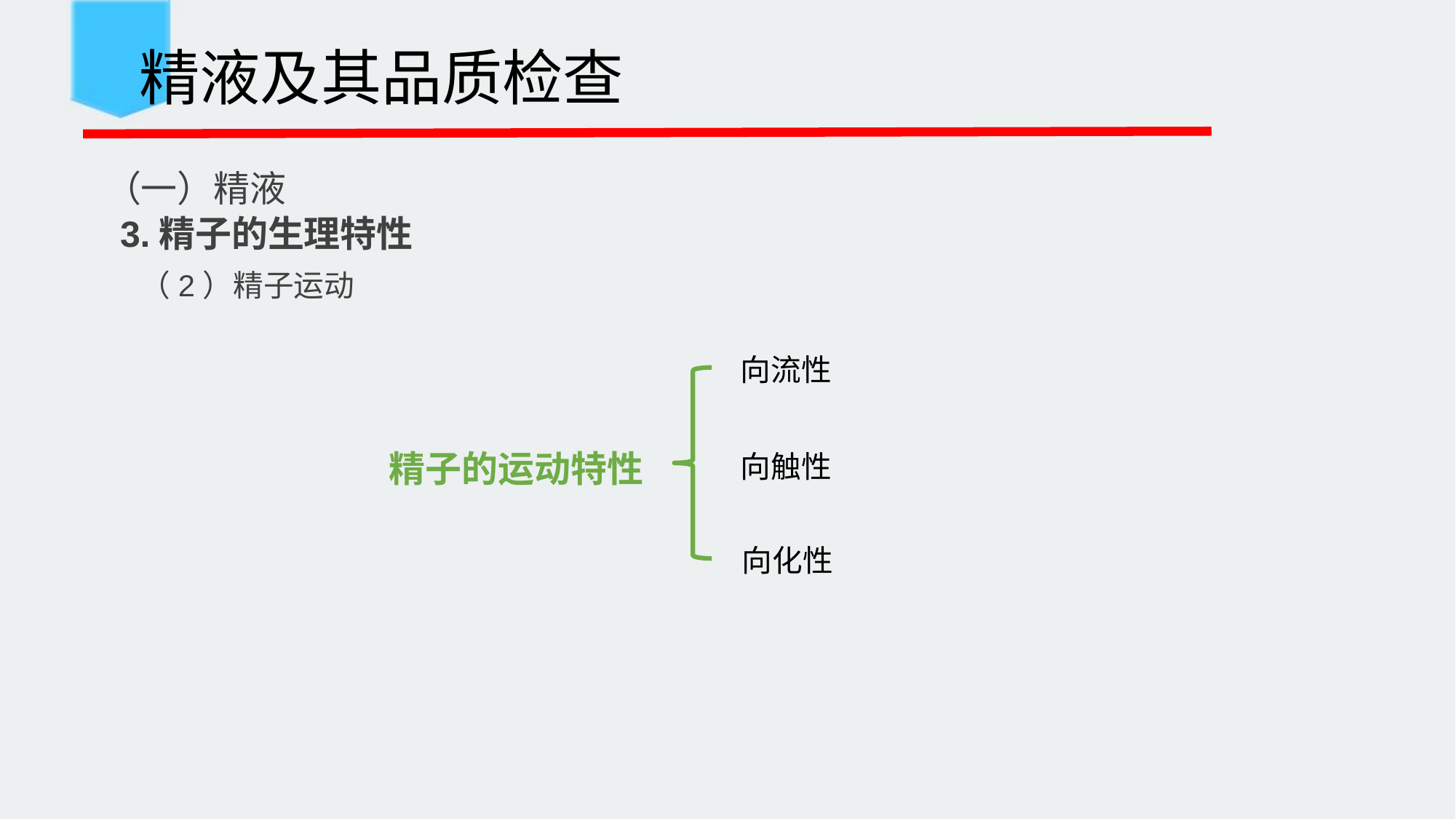

精液及其品质检查
  （一）精液
    3.精子的生理特性
（2）精子运动
向流性

精子的运动特性
向触性
向化性